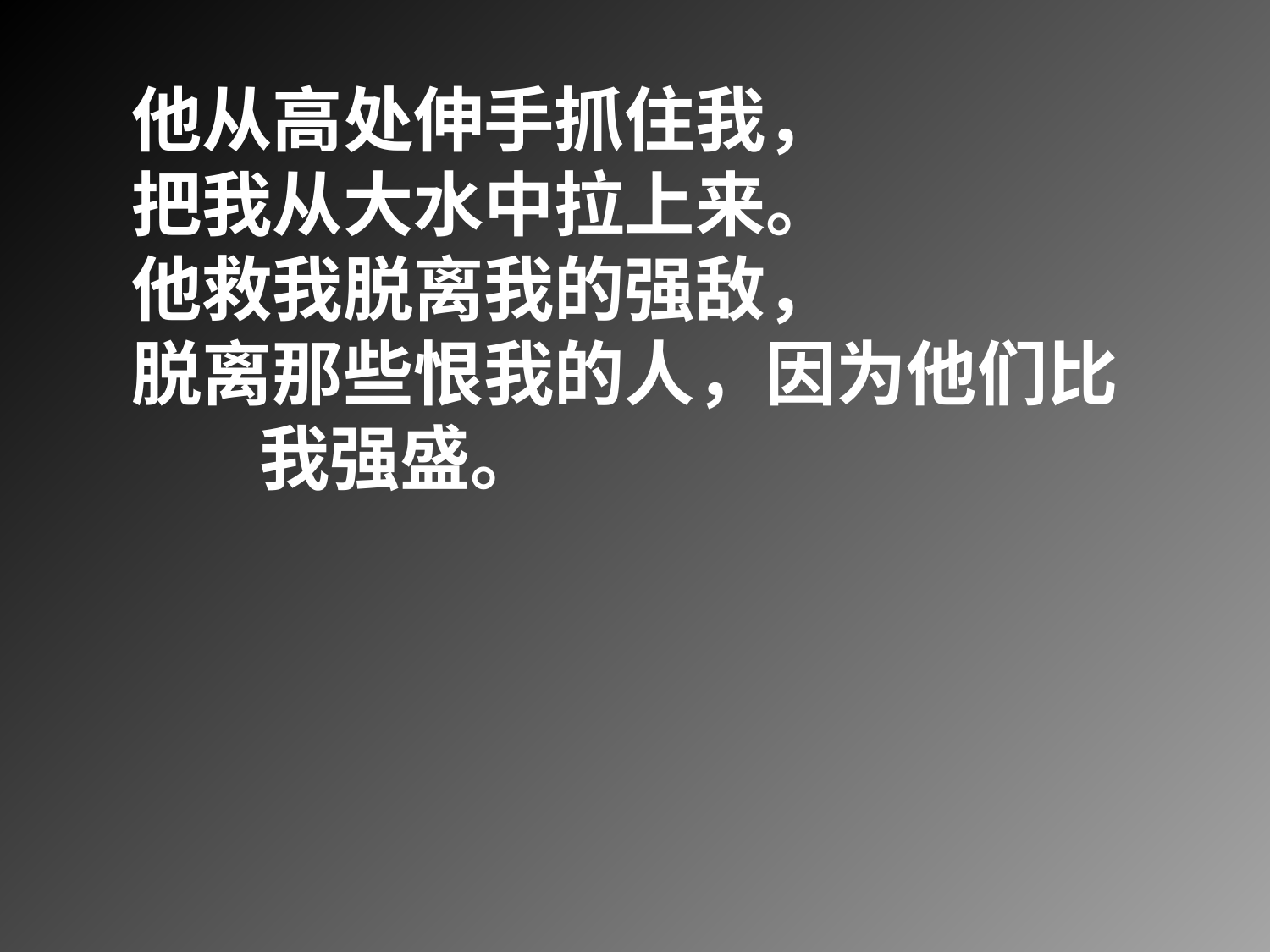

他从高处伸手抓住我，
把我从大水中拉上来。
他救我脱离我的强敌，
脱离那些恨我的人，因为他们比我强盛。